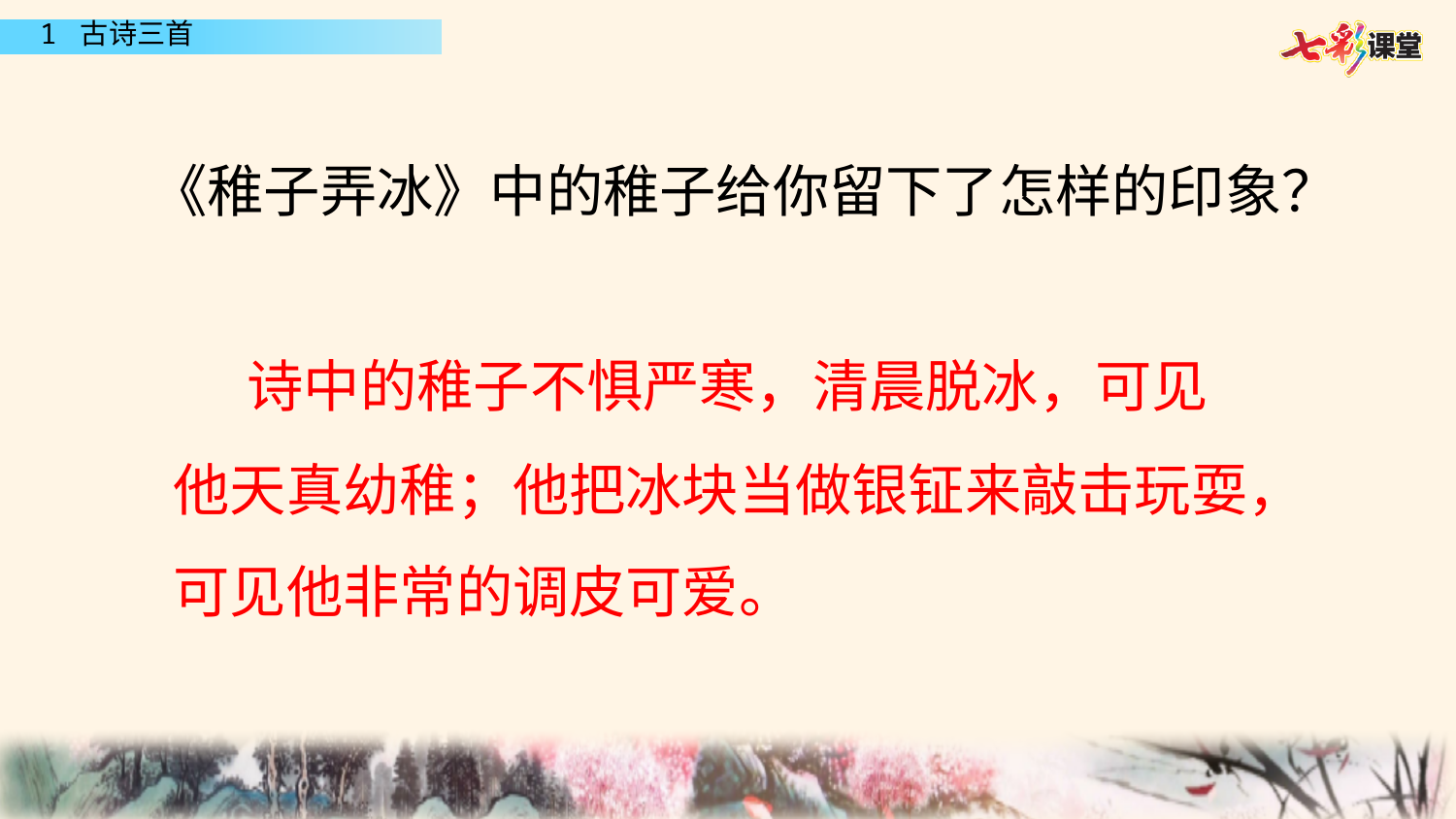

《稚子弄冰》中的稚子给你留下了怎样的印象？
    诗中的稚子不惧严寒，清晨脱冰，可见他天真幼稚；他把冰块当做银钲来敲击玩耍，可见他非常的调皮可爱。